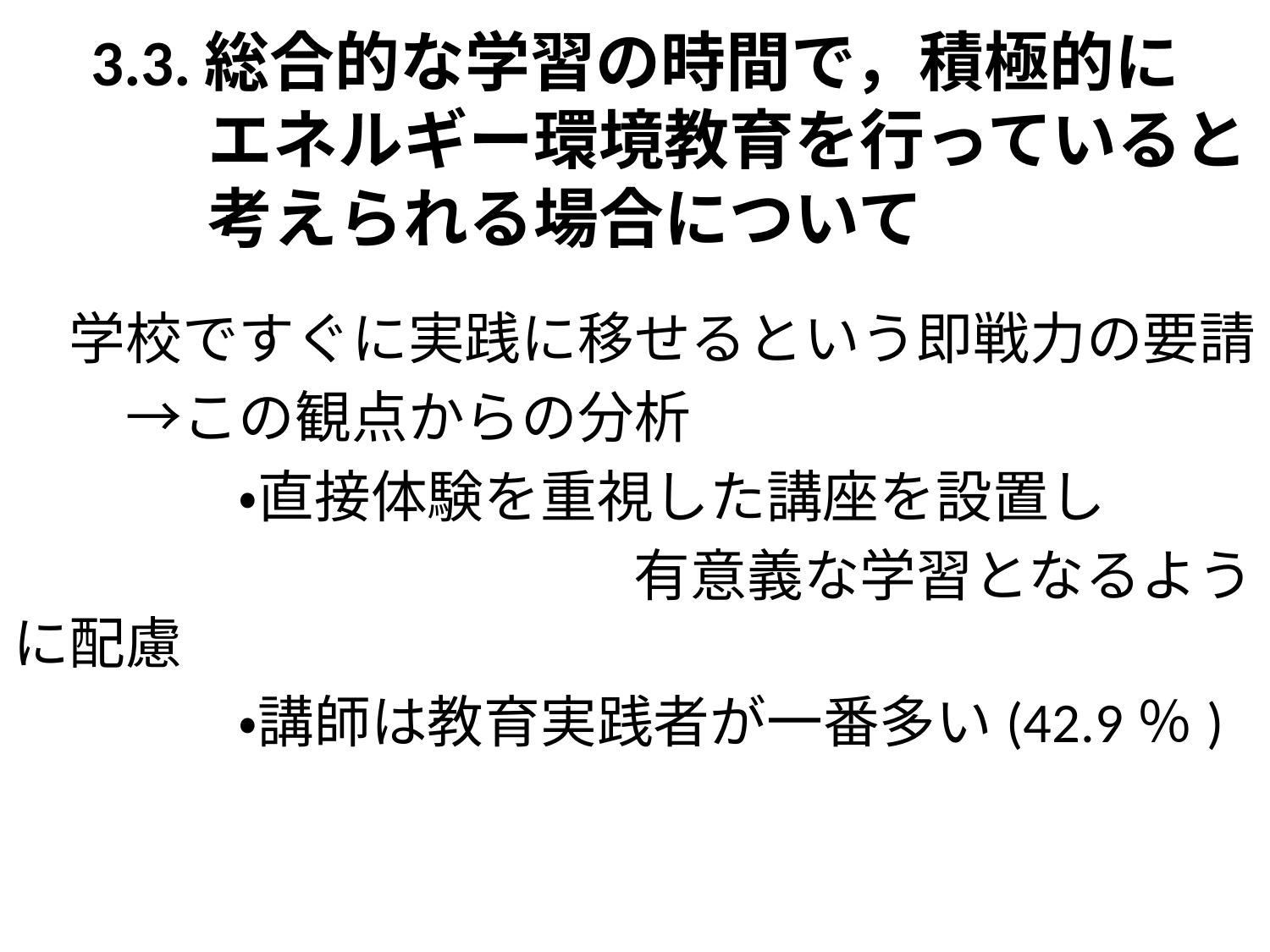

# 3.3.総合的な学習の時間で，積極的に 　　　エネルギー環境教育を行っていると 　　　考えられる場合について
　学校ですぐに実践に移せるという即戦力の要請
　　→この観点からの分析
　　　　・直接体験を重視した講座を設置し
　　　　　　　　　　　有意義な学習となるように配慮
　　　　・講師は教育実践者が一番多い(42.9％)